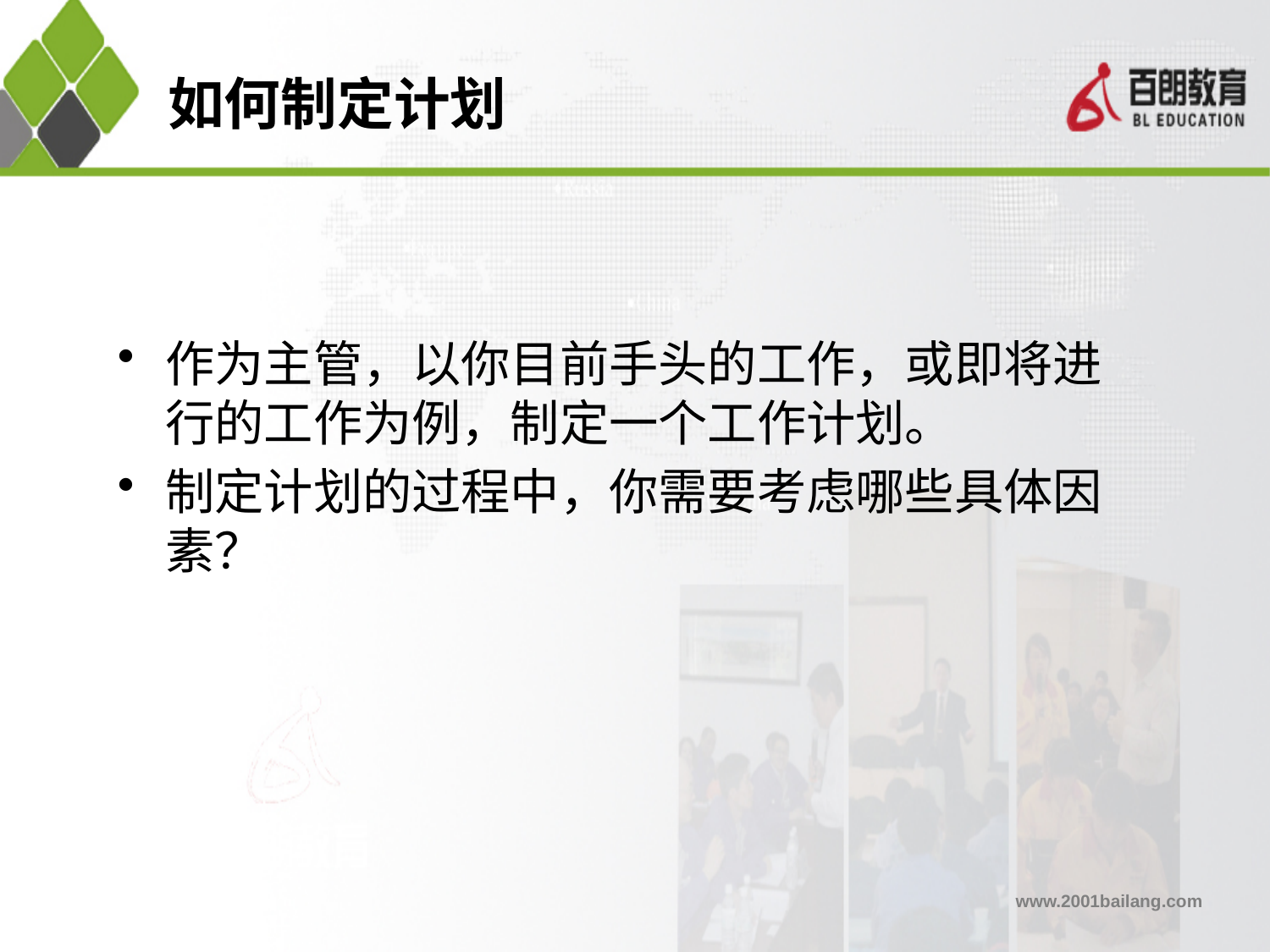

# 如何制定计划
作为主管，以你目前手头的工作，或即将进行的工作为例，制定一个工作计划。
制定计划的过程中，你需要考虑哪些具体因素？